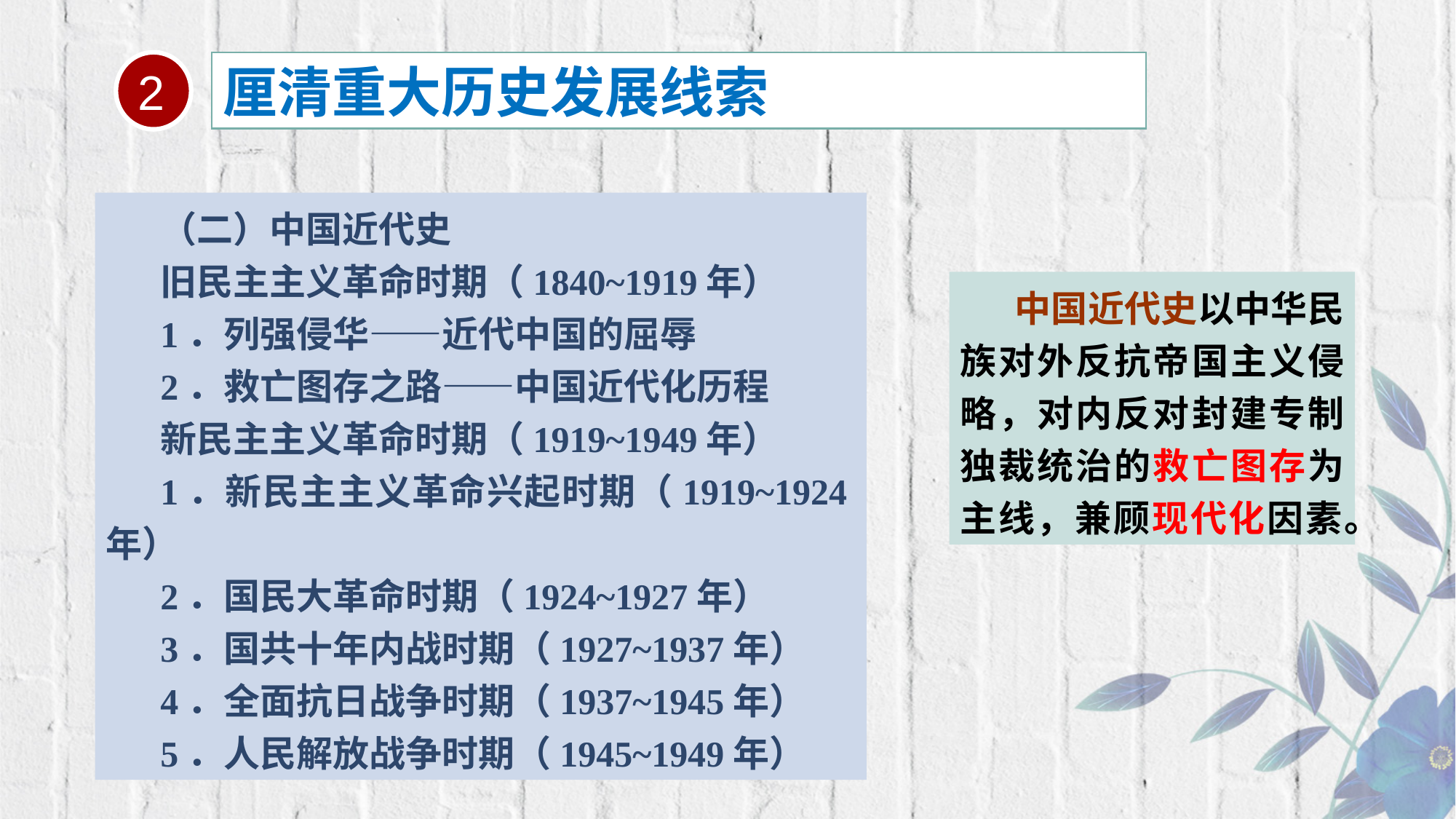

2
厘清重大历史发展线索
（二）中国近代史
旧民主主义革命时期（1840~1919年）
1．列强侵华——近代中国的屈辱
2．救亡图存之路——中国近代化历程
新民主主义革命时期（1919~1949年）
1．新民主主义革命兴起时期（1919~1924年）
2．国民大革命时期（1924~1927年）
3．国共十年内战时期（1927~1937年）
4．全面抗日战争时期（1937~1945年）
5．人民解放战争时期（1945~1949年）
中国近代史以中华民族对外反抗帝国主义侵略，对内反对封建专制独裁统治的救亡图存为主线，兼顾现代化因素。